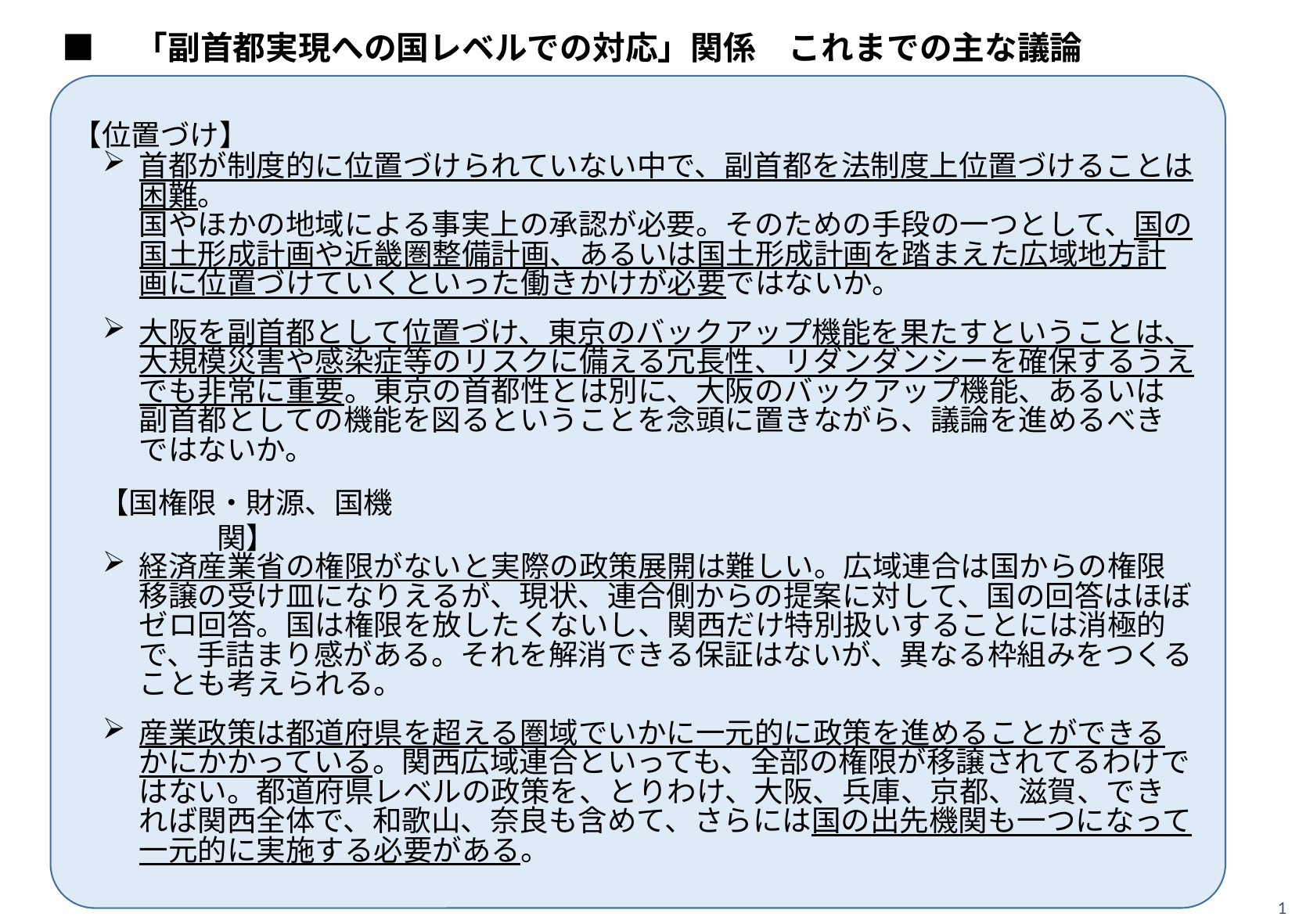

■　「副首都実現への国レベルでの対応」関係　これまでの主な議論

首都が制度的に位置づけられていない中で、副首都を法制度上位置づけることは困難。
国やほかの地域による事実上の承認が必要。そのための手段の一つとして、国の国土形成計画や近畿圏整備計画、あるいは国土形成計画を踏まえた広域地方計画に位置づけていくといった働きかけが必要ではないか。
大阪を副首都として位置づけ、東京のバックアップ機能を果たすということは、大規模災害や感染症等のリスクに備える冗長性、リダンダンシーを確保するうえでも非常に重要。東京の首都性とは別に、大阪のバックアップ機能、あるいは副首都としての機能を図るということを念頭に置きながら、議論を進めるべきではないか。
【位置づけ】
【国権限・財源、国機関】
経済産業省の権限がないと実際の政策展開は難しい。広域連合は国からの権限移譲の受け皿になりえるが、現状、連合側からの提案に対して、国の回答はほぼゼロ回答。国は権限を放したくないし、関西だけ特別扱いすることには消極的で、手詰まり感がある。それを解消できる保証はないが、異なる枠組みをつくることも考えられる。
産業政策は都道府県を超える圏域でいかに一元的に政策を進めることができるかにかかっている。関西広域連合といっても、全部の権限が移譲されてるわけではない。都道府県レベルの政策を、とりわけ、大阪、兵庫、京都、滋賀、できれば関西全体で、和歌山、奈良も含めて、さらには国の出先機関も一つになって一元的に実施する必要がある。
1